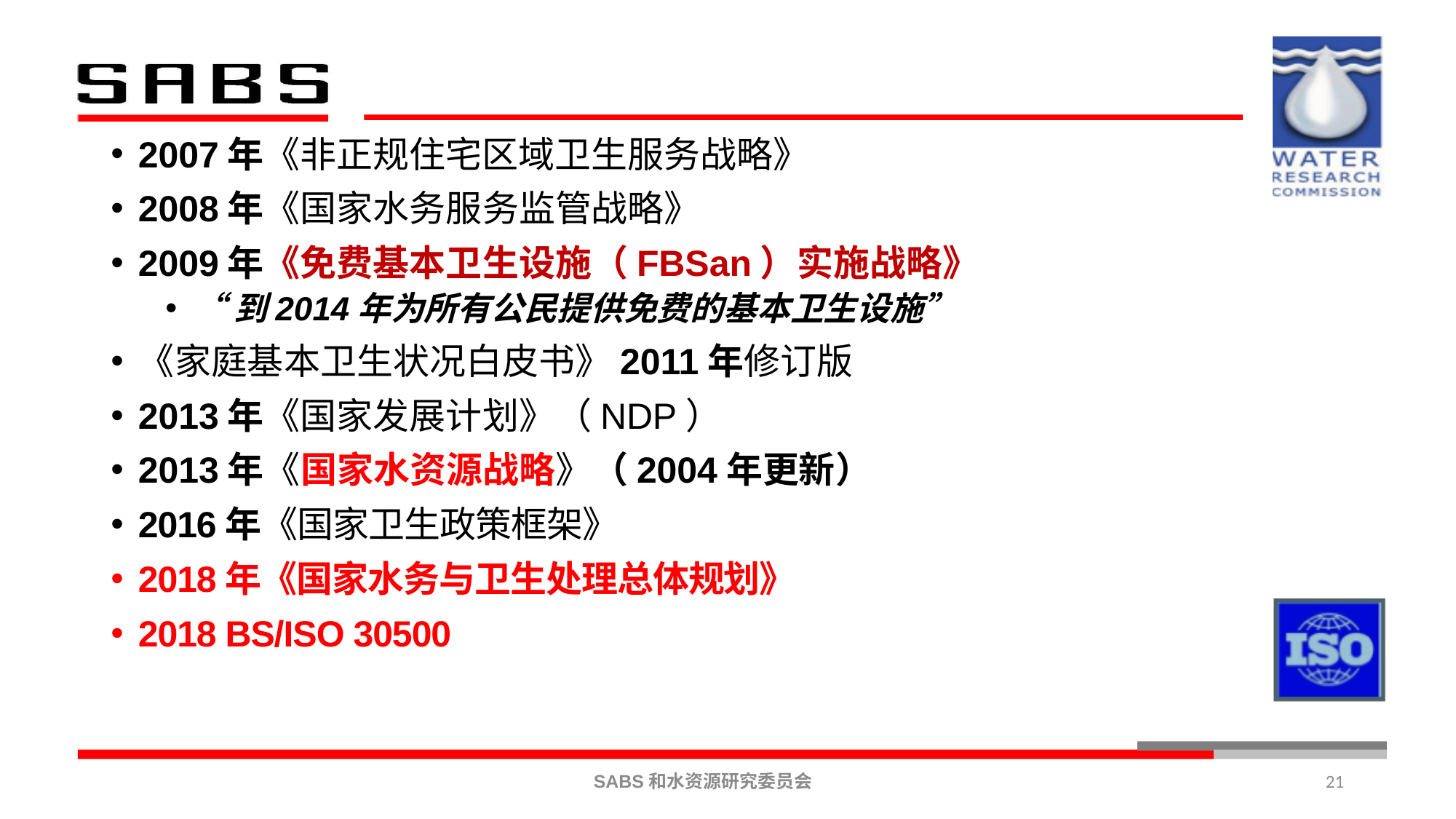

2007年《非正规住宅区域卫生服务战略》
2008年《国家水务服务监管战略》
2009年《免费基本卫生设施（FBSan）实施战略》
“到2014年为所有公民提供免费的基本卫生设施”
《家庭基本卫生状况白皮书》2011年修订版
2013年《国家发展计划》（NDP）
2013年《国家水资源战略》（2004年更新）
2016年《国家卫生政策框架》
2018年《国家水务与卫生处理总体规划》
2018 BS/ISO 30500
21